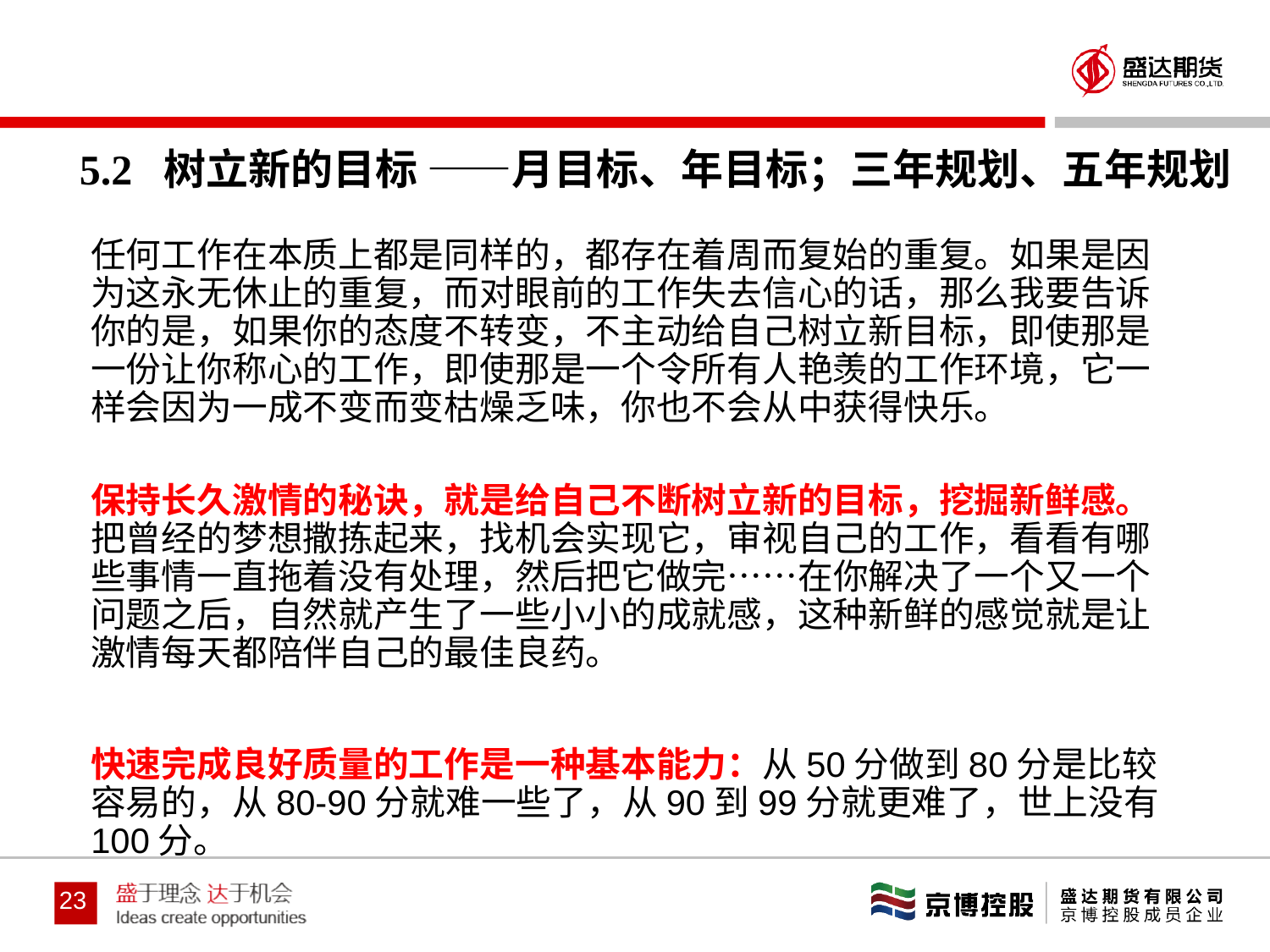

# 5.2  树立新的目标 ——月目标、年目标；三年规划、五年规划
任何工作在本质上都是同样的，都存在着周而复始的重复。如果是因为这永无休止的重复，而对眼前的工作失去信心的话，那么我要告诉你的是，如果你的态度不转变，不主动给自己树立新目标，即使那是一份让你称心的工作，即使那是一个令所有人艳羡的工作环境，它一样会因为一成不变而变枯燥乏味，你也不会从中获得快乐。
保持长久激情的秘诀，就是给自己不断树立新的目标，挖掘新鲜感。把曾经的梦想撒拣起来，找机会实现它，审视自己的工作，看看有哪些事情一直拖着没有处理，然后把它做完……在你解决了一个又一个问题之后，自然就产生了一些小小的成就感，这种新鲜的感觉就是让激情每天都陪伴自己的最佳良药。

快速完成良好质量的工作是一种基本能力：从50分做到80分是比较容易的，从80-90分就难一些了，从90到99分就更难了，世上没有100分。